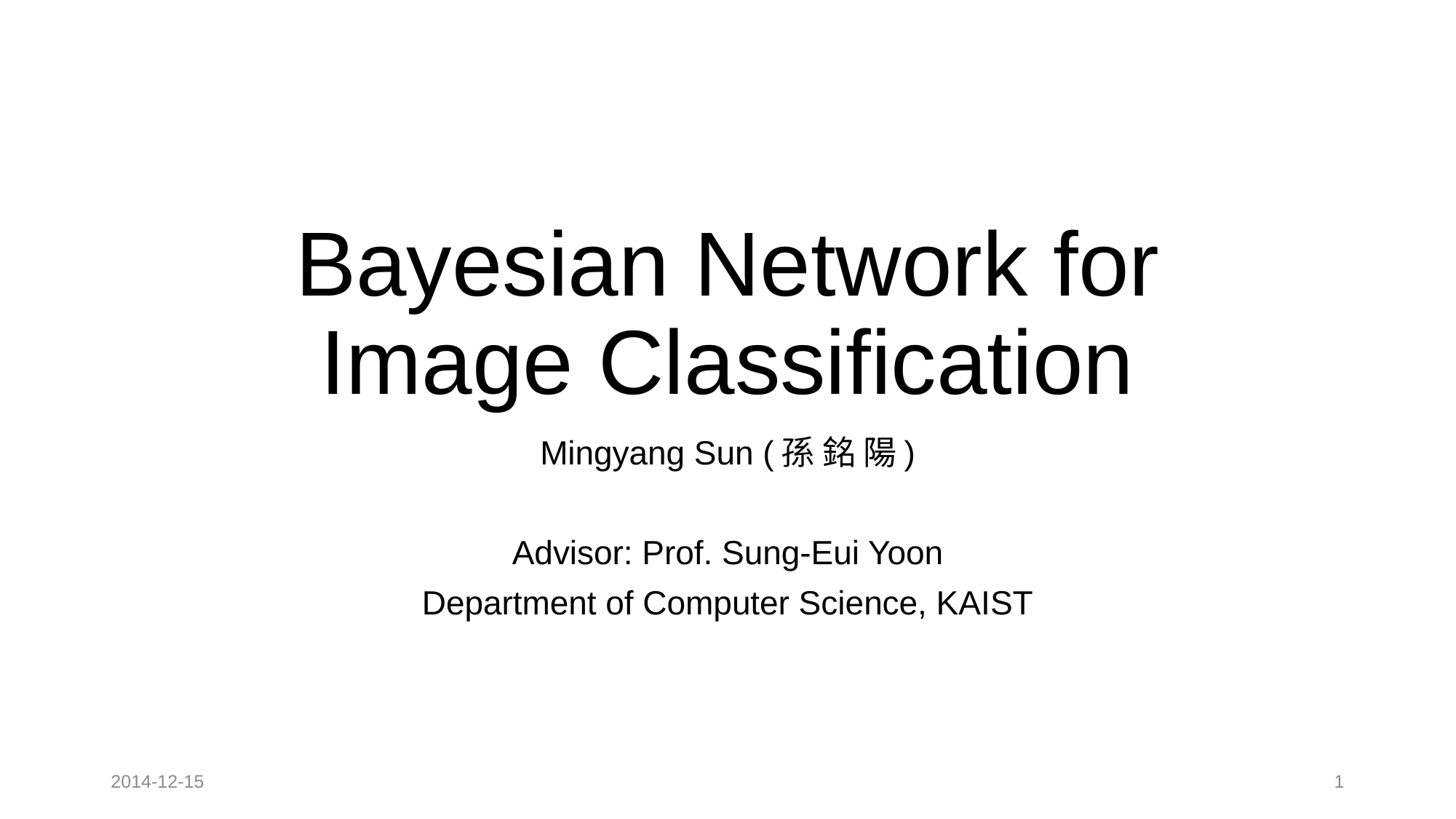

# Bayesian Network for Image Classification
Mingyang Sun (孫 銘 陽)

Advisor: Prof. Sung-Eui Yoon
Department of Computer Science, KAIST
2014-12-15
1